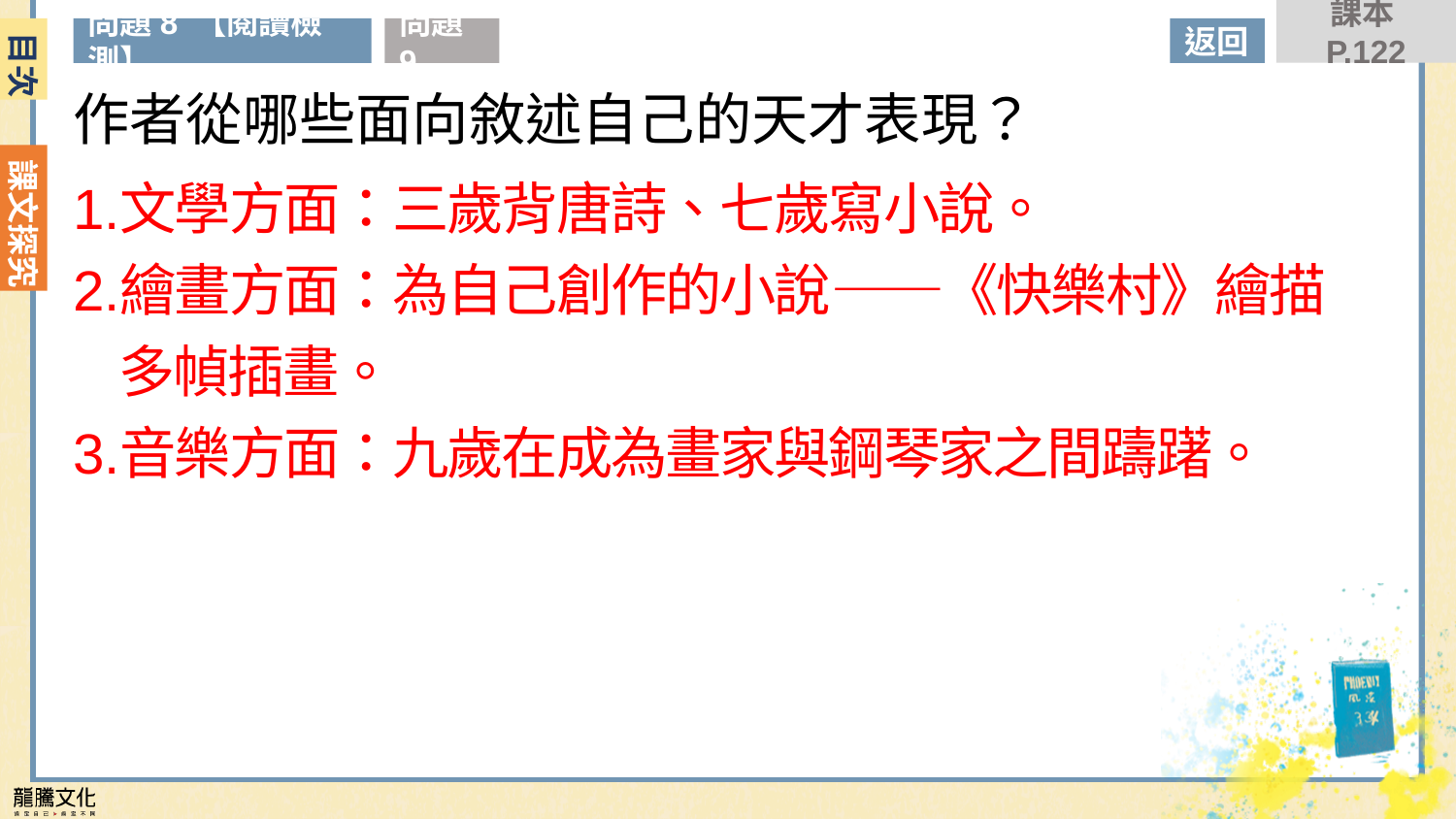

課本P.122
問題9
目次
問題8 【閱讀檢測】
返回
作者從哪些面向敘述自己的天才表現？
文學方面：三歲背唐詩、七歲寫小說。
繪畫方面：為自己創作的小說——《快樂村》繪描多幀插畫。
音樂方面：九歲在成為畫家與鋼琴家之間躊躇。